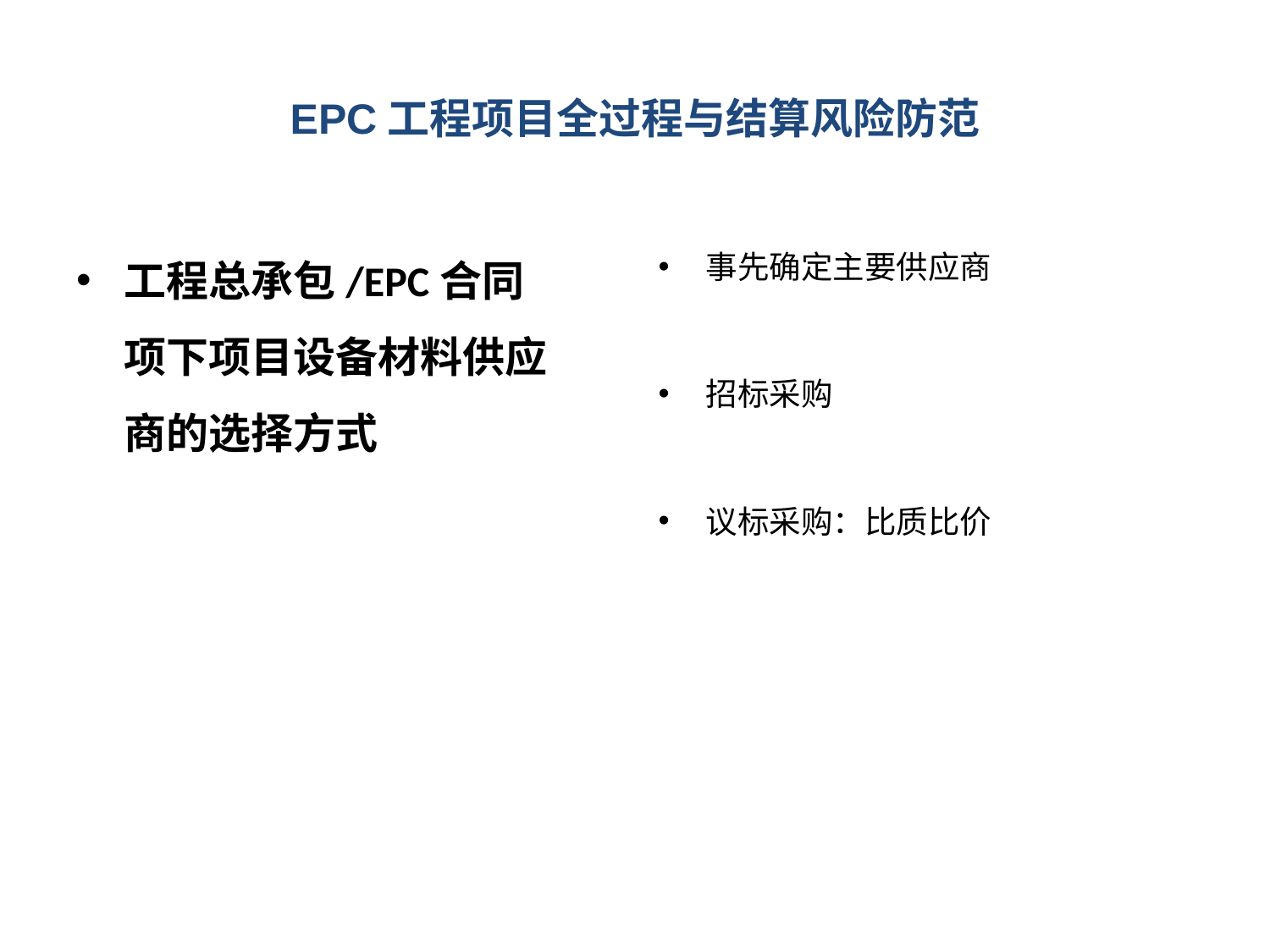

# EPC工程项目全过程与结算风险防范
工程总承包/EPC合同项下项目设备材料供应商的选择方式
事先确定主要供应商

招标采购

议标采购：比质比价

95